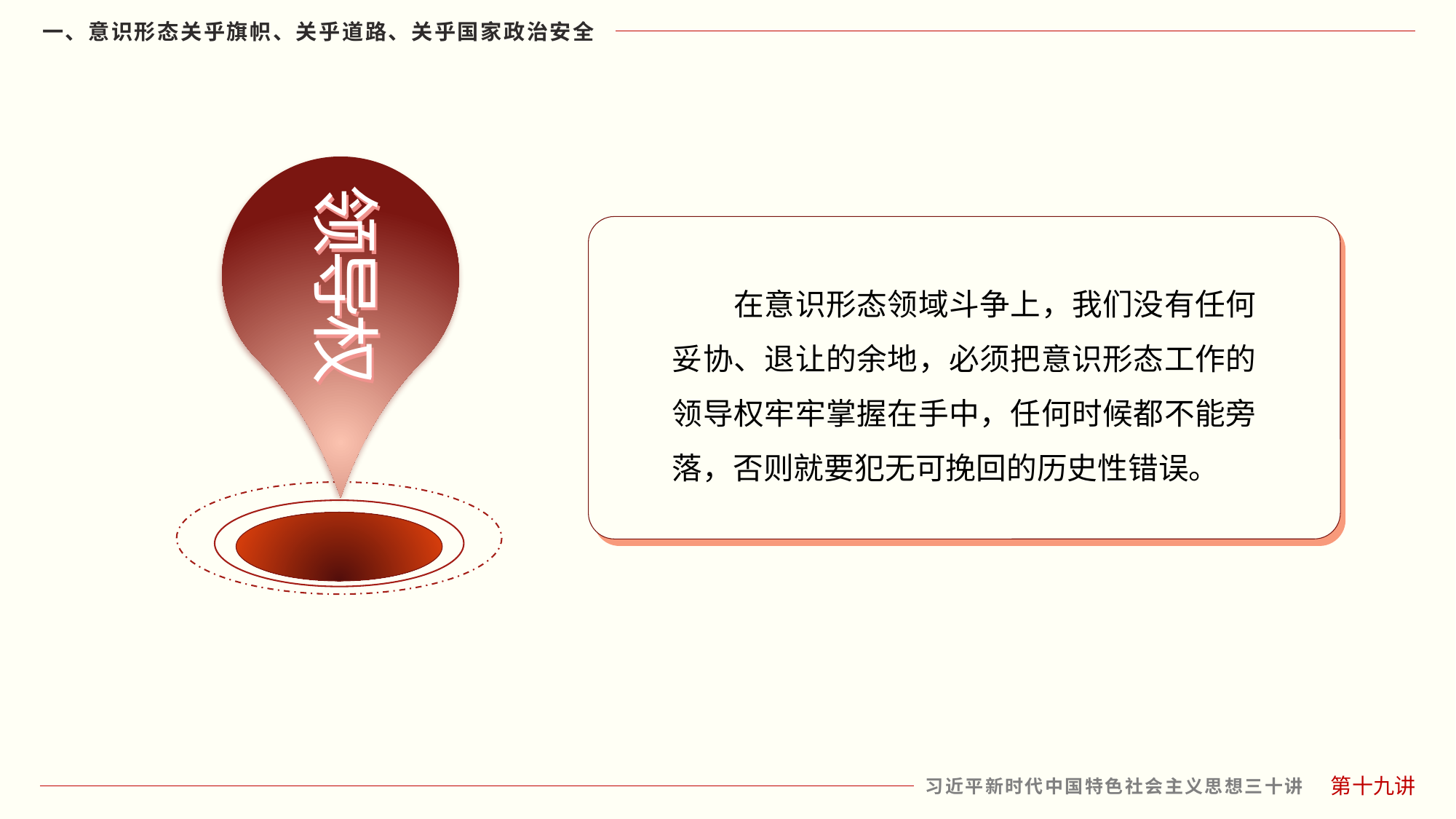

领导权
领导权

　　在意识形态领域斗争上，我们没有任何妥协、退让的余地，必须把意识形态工作的领导权牢牢掌握在手中，任何时候都不能旁落，否则就要犯无可挽回的历史性错误。